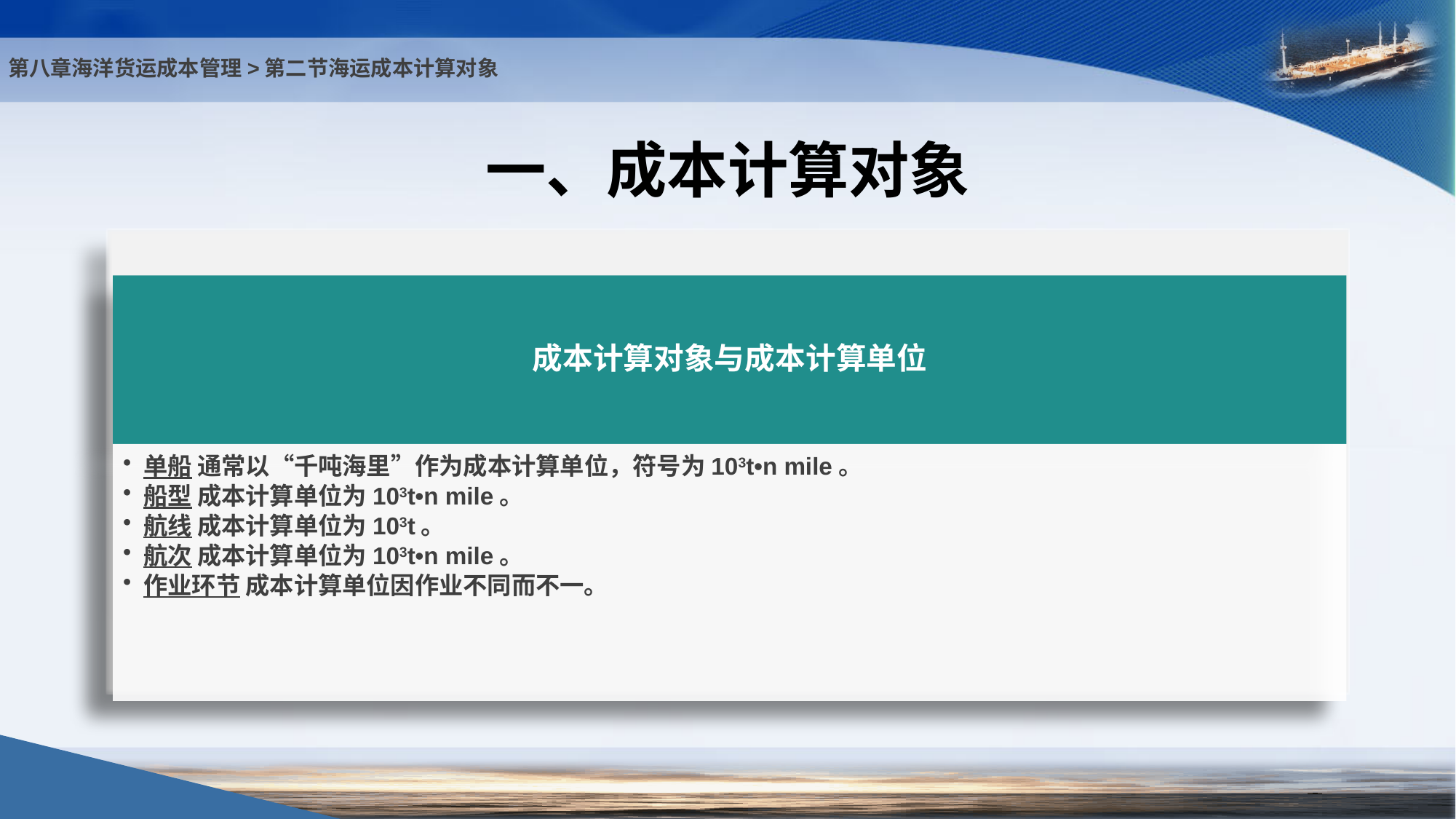

第八章海洋货运成本管理>第二节海运成本计算对象
# 一、成本计算对象
成本计算对象与成本计算单位
单船 通常以“千吨海里”作为成本计算单位，符号为103t•n mile。
船型 成本计算单位为103t•n mile。
航线 成本计算单位为103t。
航次 成本计算单位为103t•n mile。
作业环节 成本计算单位因作业不同而不一。